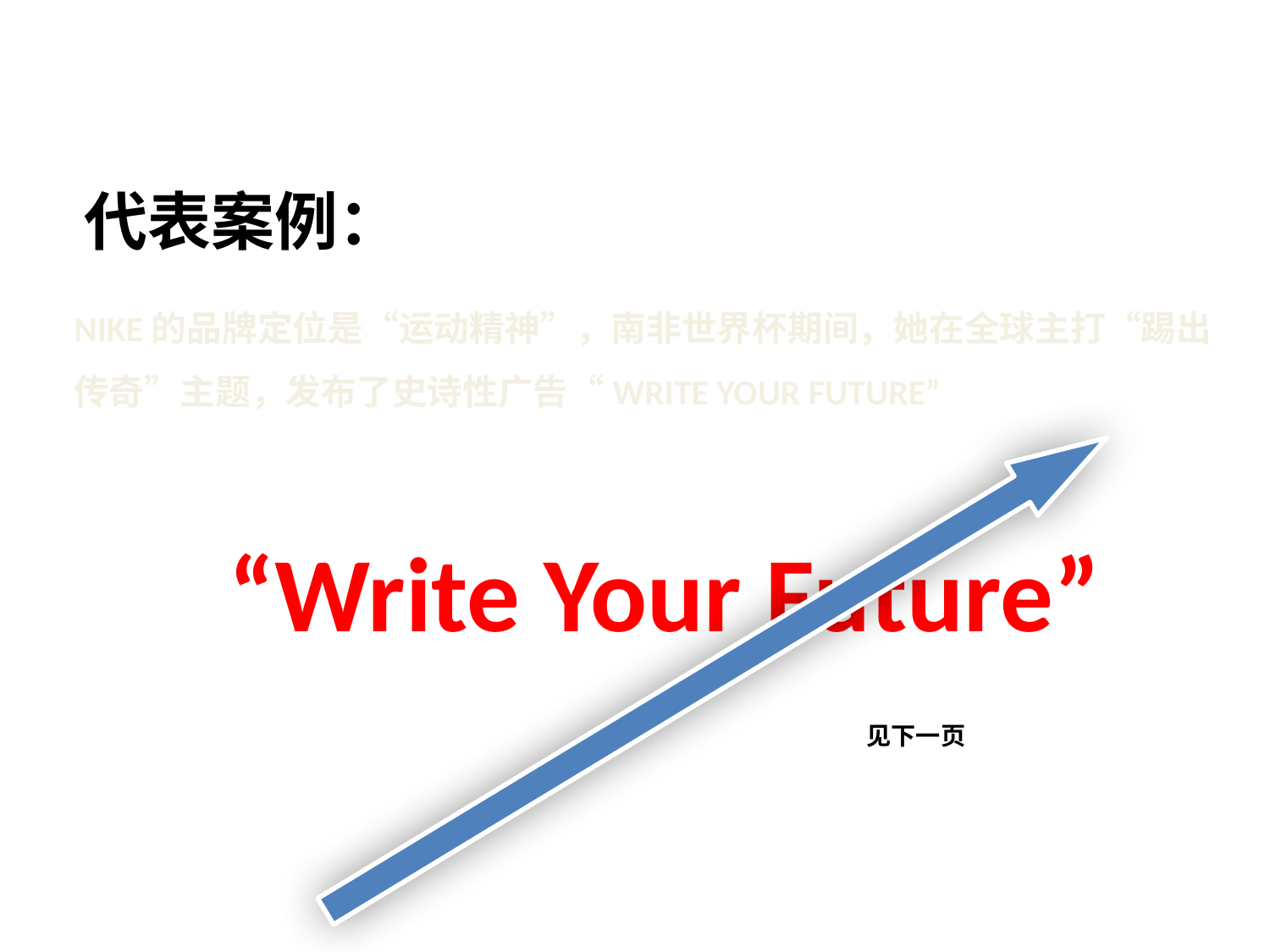

代表案例：
NIKE的品牌定位是“运动精神”，南非世界杯期间，她在全球主打“踢出传奇”主题，发布了史诗性广告“WRITE YOUR FUTURE”
“Write Your Future”

见下一页